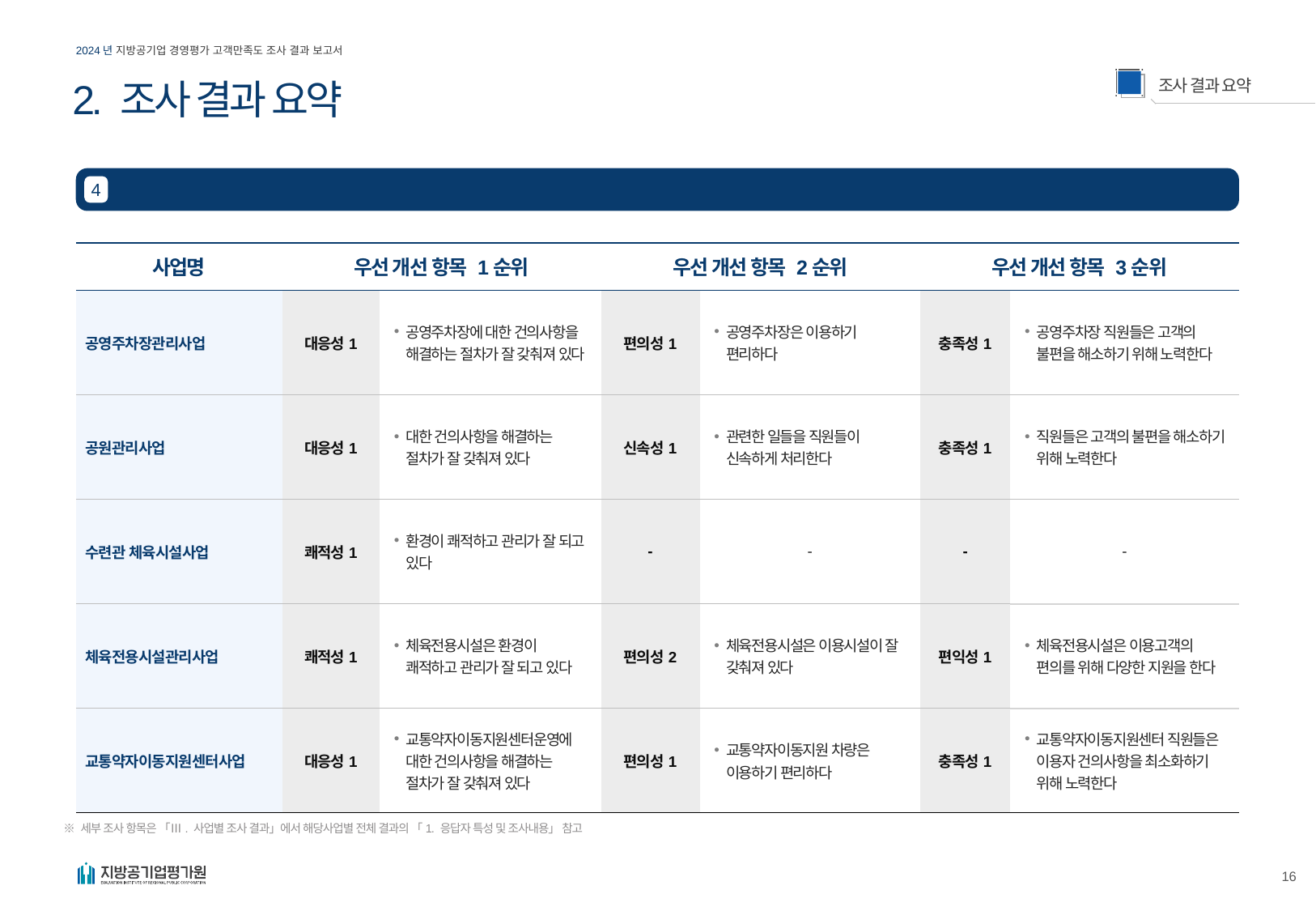

2. 조사 결과 요약
우선 개선 과제 분석 결과
4
| 사업명 | 우선 개선 항목 1순위 |  | 우선 개선 항목 2순위 |  | 우선 개선 항목 3순위 |  |
| --- | --- | --- | --- | --- | --- | --- |
| 공영주차장관리사업 | 대응성1 | 공영주차장에 대한 건의사항을 해결하는 절차가 잘 갖춰져 있다 | 편의성1 | 공영주차장은 이용하기 편리하다 | 충족성1 | 공영주차장 직원들은 고객의 불편을 해소하기 위해 노력한다 |
| 공원관리사업 | 대응성1 | 대한 건의사항을 해결하는 절차가 잘 갖춰져 있다 | 신속성1 | 관련한 일들을 직원들이 신속하게 처리한다 | 충족성1 | 직원들은 고객의 불편을 해소하기 위해 노력한다 |
| 수련관 체육시설사업 | 쾌적성1 | 환경이 쾌적하고 관리가 잘 되고 있다 | - | - | - | - |
| 체육전용시설관리사업 | 쾌적성1 | 체육전용시설은 환경이 쾌적하고 관리가 잘 되고 있다 | 편의성2 | 체육전용시설은 이용시설이 잘 갖춰져 있다 | 편익성1 | 체육전용시설은 이용고객의 편의를 위해 다양한 지원을 한다 |
| 교통약자이동지원센터사업 | 대응성1 | 교통약자이동지원센터운영에 대한 건의사항을 해결하는 절차가 잘 갖춰져 있다 | 편의성1 | 교통약자이동지원 차량은 이용하기 편리하다 | 충족성1 | 교통약자이동지원센터 직원들은 이용자 건의사항을 최소화하기 위해 노력한다 |
※ 세부 조사 항목은 「Ⅲ. 사업별 조사 결과」에서 해당사업별 전체 결과의 「1. 응답자 특성 및 조사내용」 참고